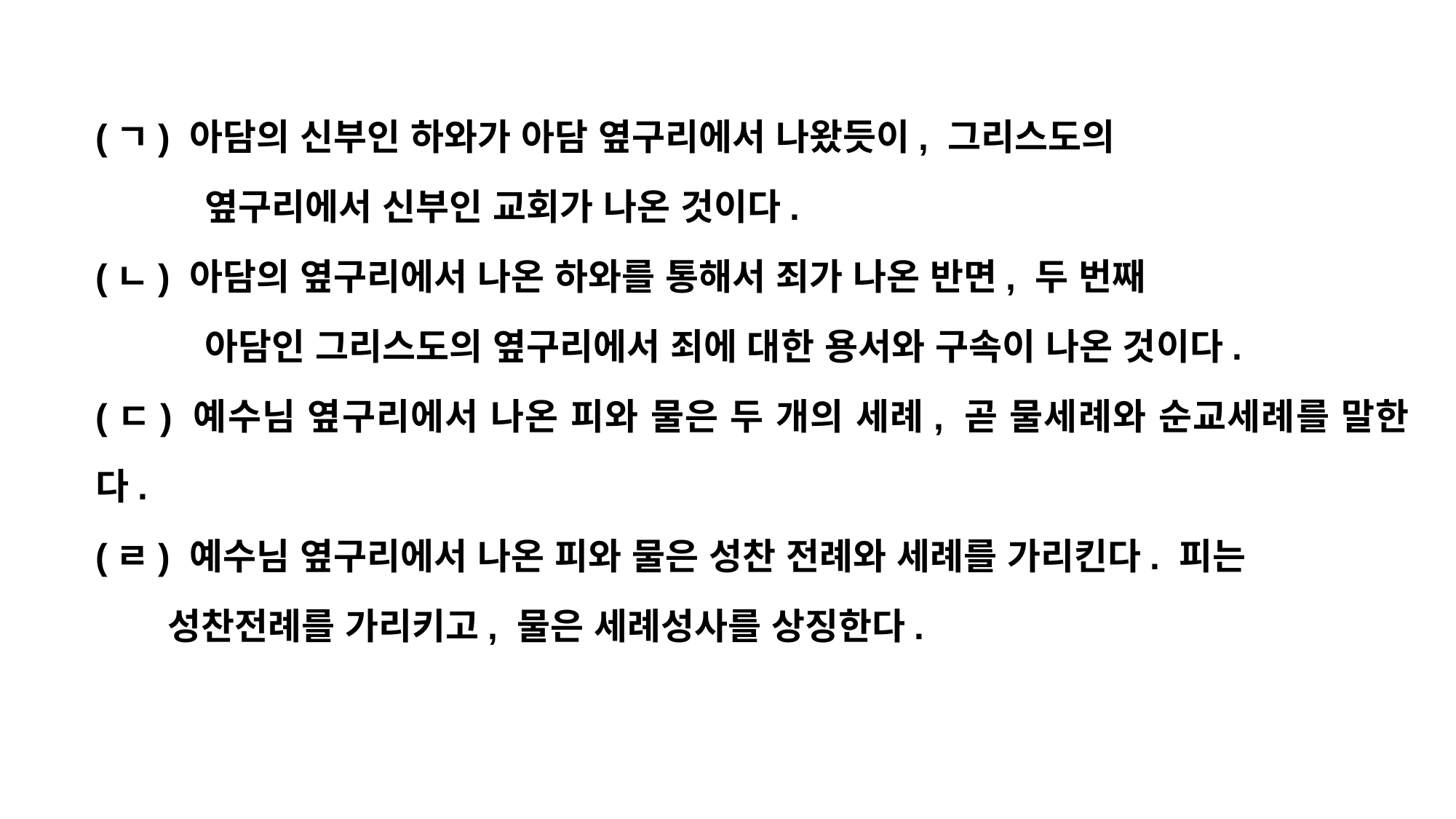

(ㄱ) 아담의 신부인 하와가 아담 옆구리에서 나왔듯이, 그리스도의
	옆구리에서 신부인 교회가 나온 것이다.
(ㄴ) 아담의 옆구리에서 나온 하와를 통해서 죄가 나온 반면, 두 번째
	아담인 그리스도의 옆구리에서 죄에 대한 용서와 구속이 나온 것이다.
(ㄷ) 예수님 옆구리에서 나온 피와 물은 두 개의 세례, 곧 물세례와 순교세례를 말한다.
(ㄹ) 예수님 옆구리에서 나온 피와 물은 성찬 전례와 세례를 가리킨다. 피는
	  성찬전례를 가리키고, 물은 세례성사를 상징한다.